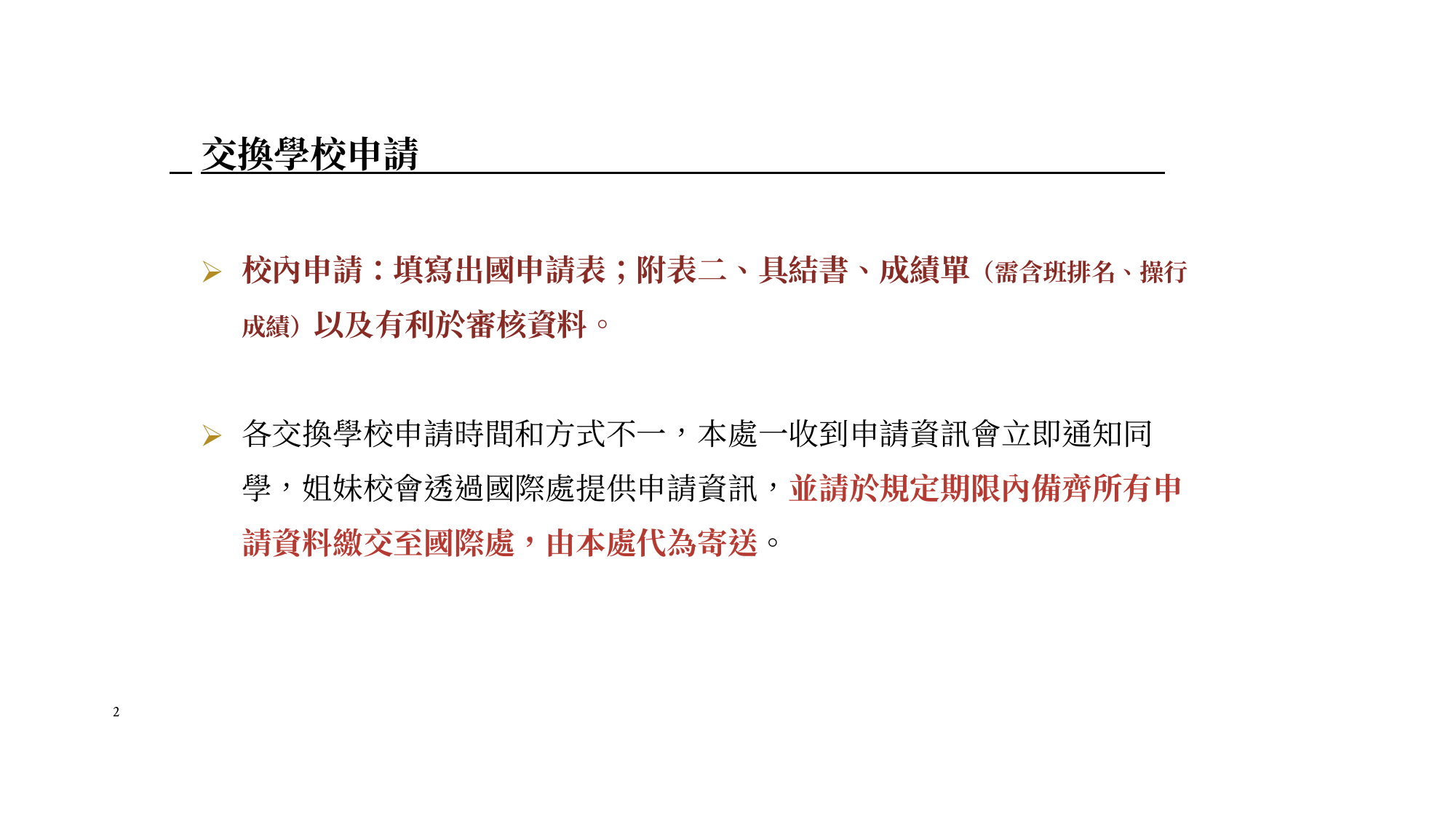

交換學校申請
校內申請：填寫出國申請表；附表二、具結書、成績單（需含班排名、操行成績）以及有利於審核資料。

各交換學校申請時間和方式不一，本處一收到申請資訊會立即通知同學，姐妹校會透過國際處提供申請資訊，並請於規定期限內備齊所有申請資料繳交至國際處，由本處代為寄送。

2